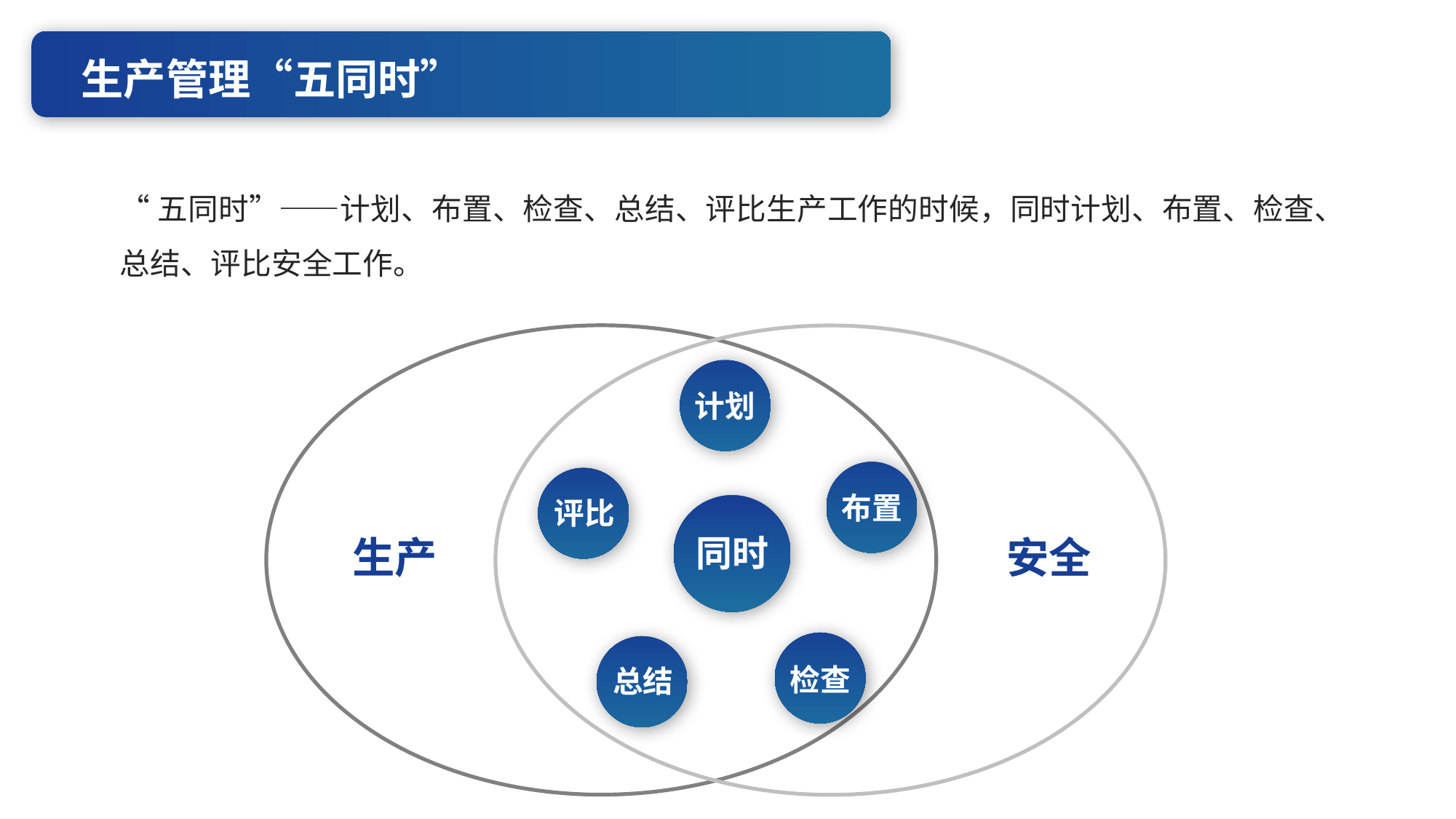

生产管理“五同时”
“五同时”——计划、布置、检查、总结、评比生产工作的时候，同时计划、布置、检查、总结、评比安全工作。

计划

布置
评比

生产
同时
安全

检查
总结